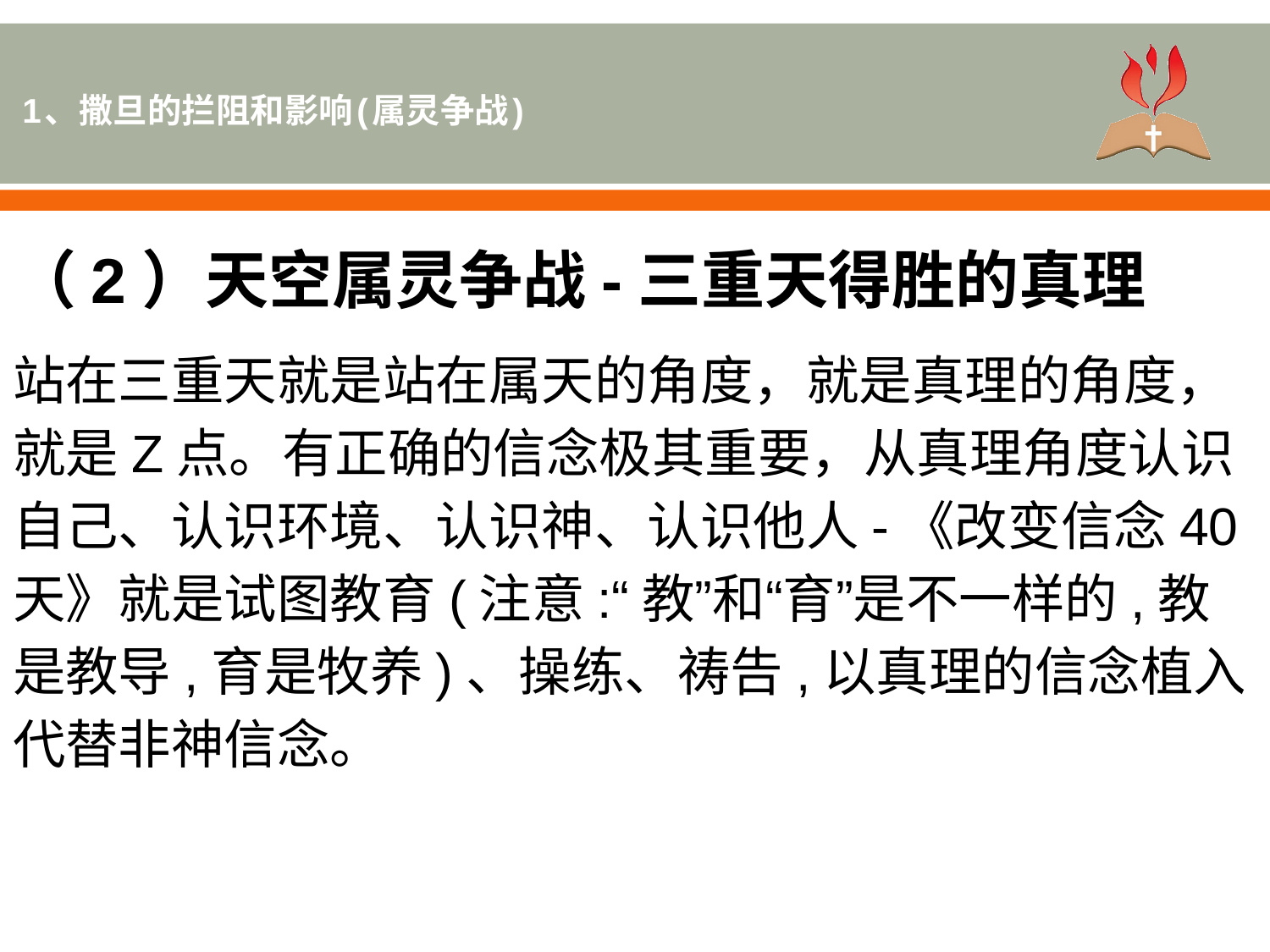

1、撒旦的拦阻和影响(属灵争战)
（2）天空属灵争战-三重天得胜的真理
站在三重天就是站在属天的角度，就是真理的角度，就是Z点。有正确的信念极其重要，从真理角度认识自己、认识环境、认识神、认识他人-《改变信念40天》就是试图教育(注意:“教”和“育”是不一样的,教是教导,育是牧养)、操练、祷告,以真理的信念植入代替非神信念。